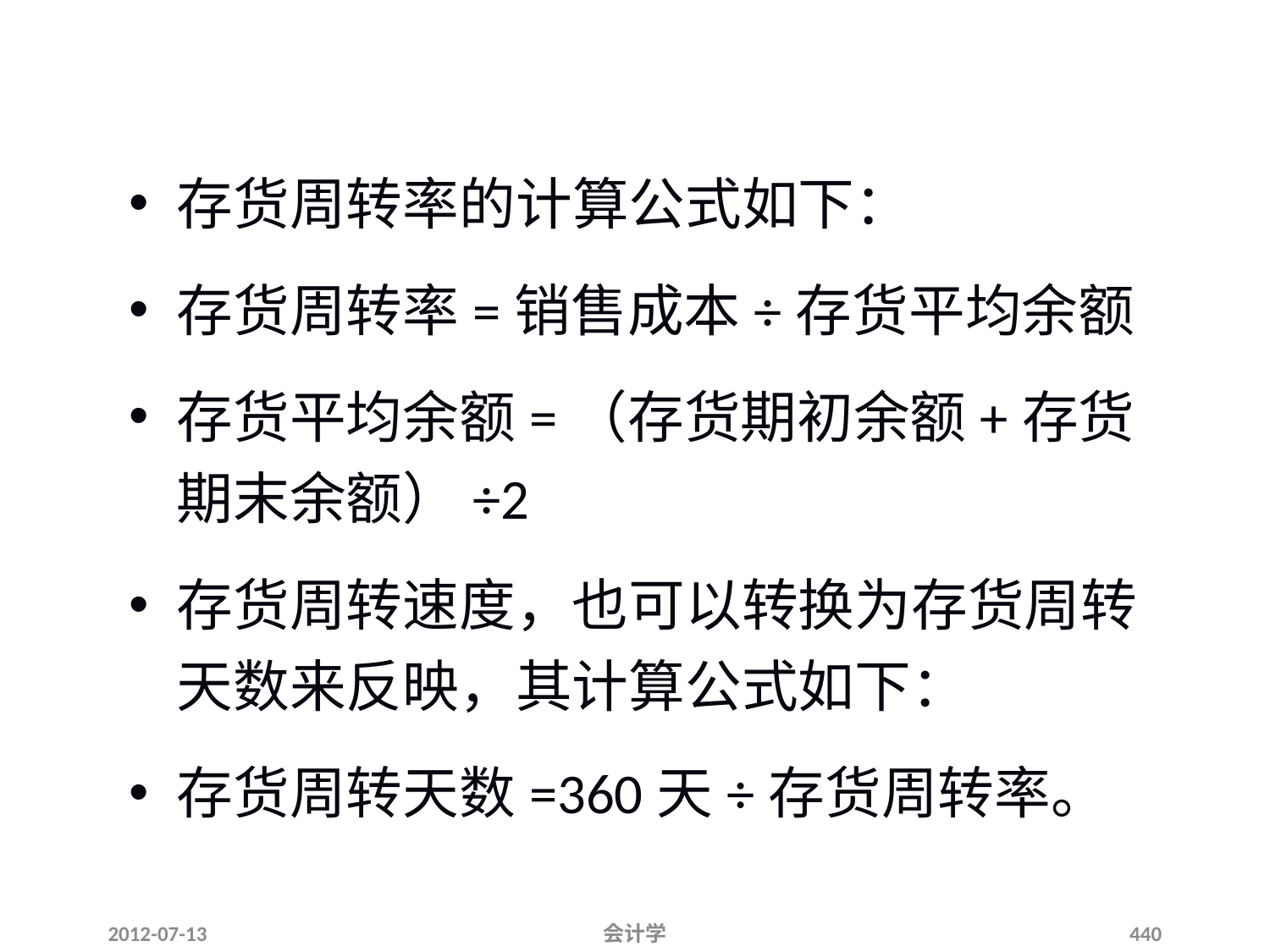

# （二）存货周转率
存货周转率的计算公式如下：
存货周转率=销售成本÷存货平均余额
存货平均余额=（存货期初余额+存货期末余额）÷2
存货周转速度，也可以转换为存货周转天数来反映，其计算公式如下：
存货周转天数=360天÷存货周转率。
2012-07-13
会计学
440